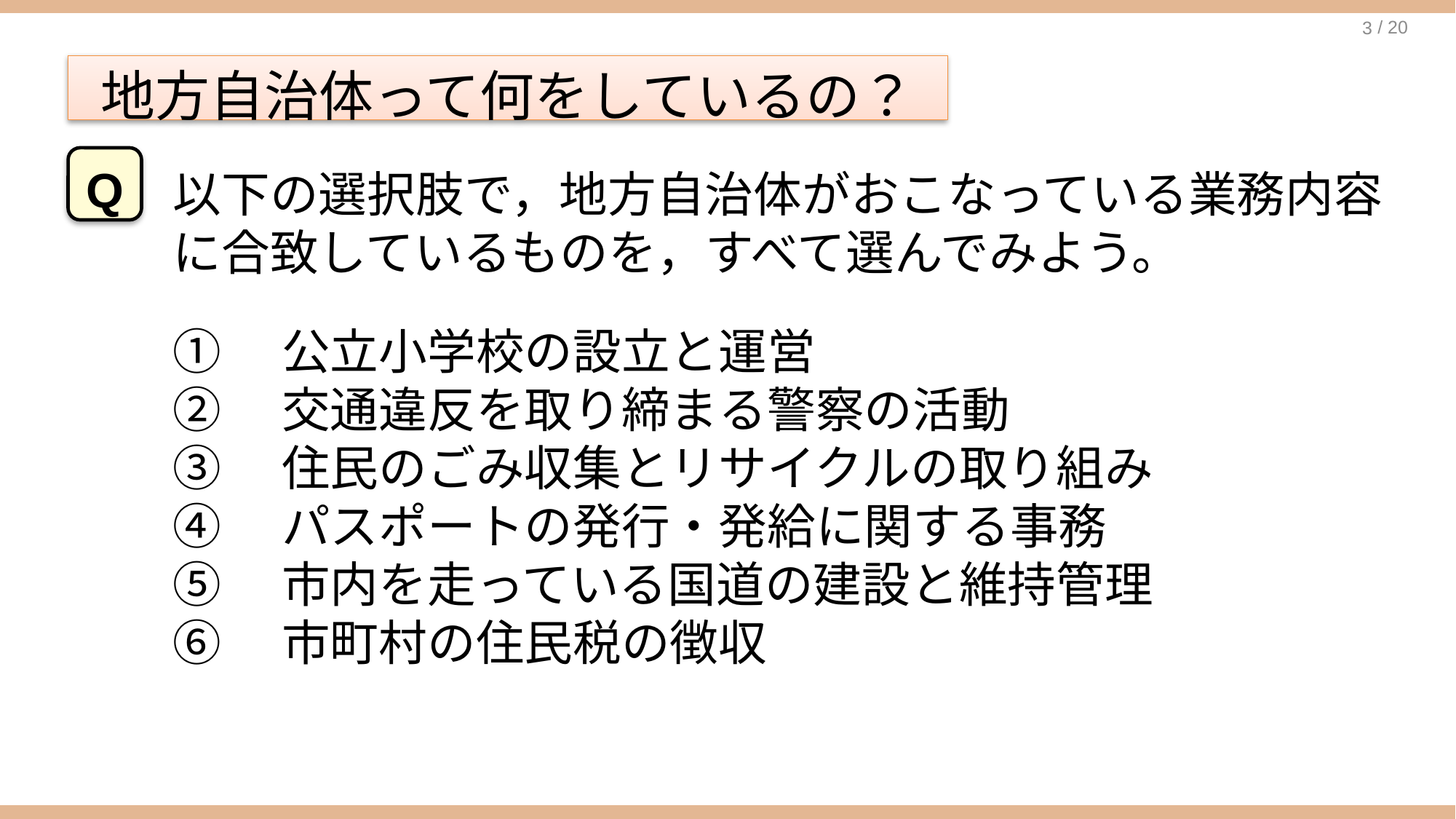

地方自治体って何をしているの？
Q
以下の選択肢で，地方自治体がおこなっている業務内容
に合致しているものを，すべて選んでみよう。
①　公立小学校の設立と運営
②　交通違反を取り締まる警察の活動
③　住民のごみ収集とリサイクルの取り組み
④　パスポートの発行・発給に関する事務
⑤　市内を走っている国道の建設と維持管理
⑥　市町村の住民税の徴収